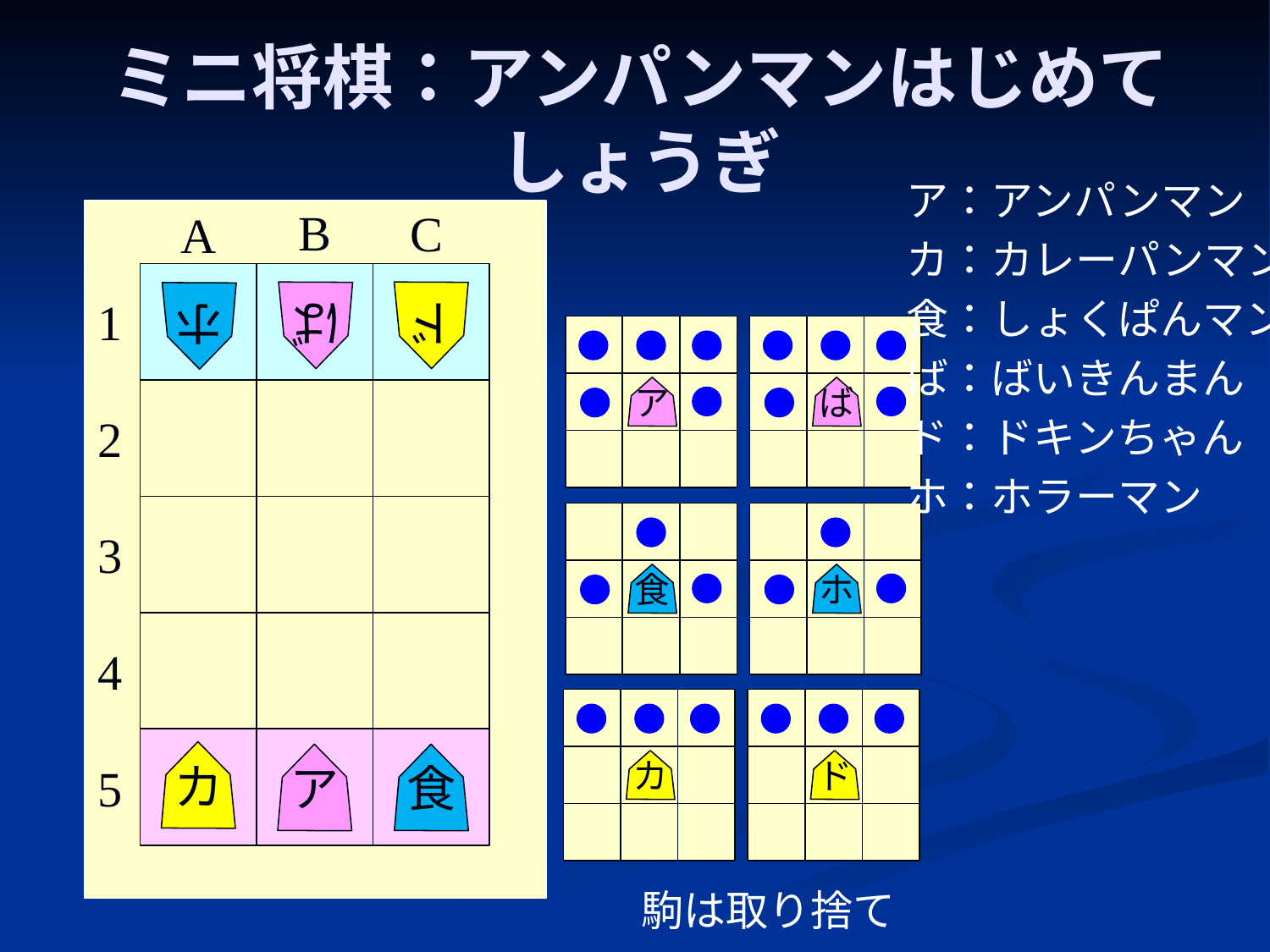

# ミニ将棋：アンパンマンはじめてしょうぎ
ア：アンパンマン
カ：カレーパンマン
食：しょくぱんマン
ば：ばいきんまん
ド：ドキンちゃん
ホ：ホラーマン
B
C
A

ば
ド
ホ
1

ア
ば

2

3
食
ホ

4

カ
ア
食
カ
ド
5
駒は取り捨て